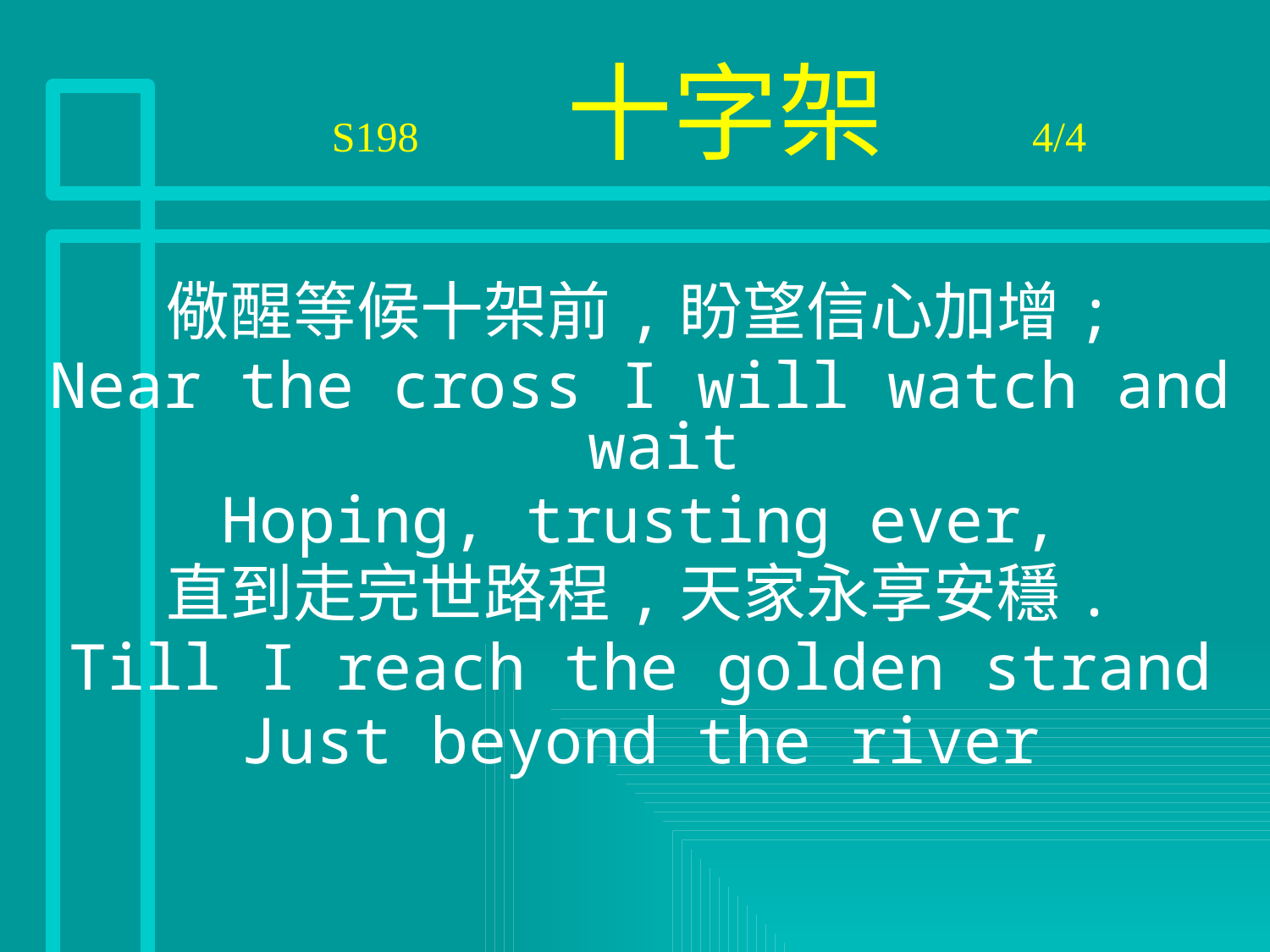

# S198             十字架       4/4

儆醒等候十架前,盼望信心加增;
Near the cross I will watch and wait
Hoping, trusting ever,
直到走完世路程,天家永享安穩.
Till I reach the golden strand
Just beyond the river